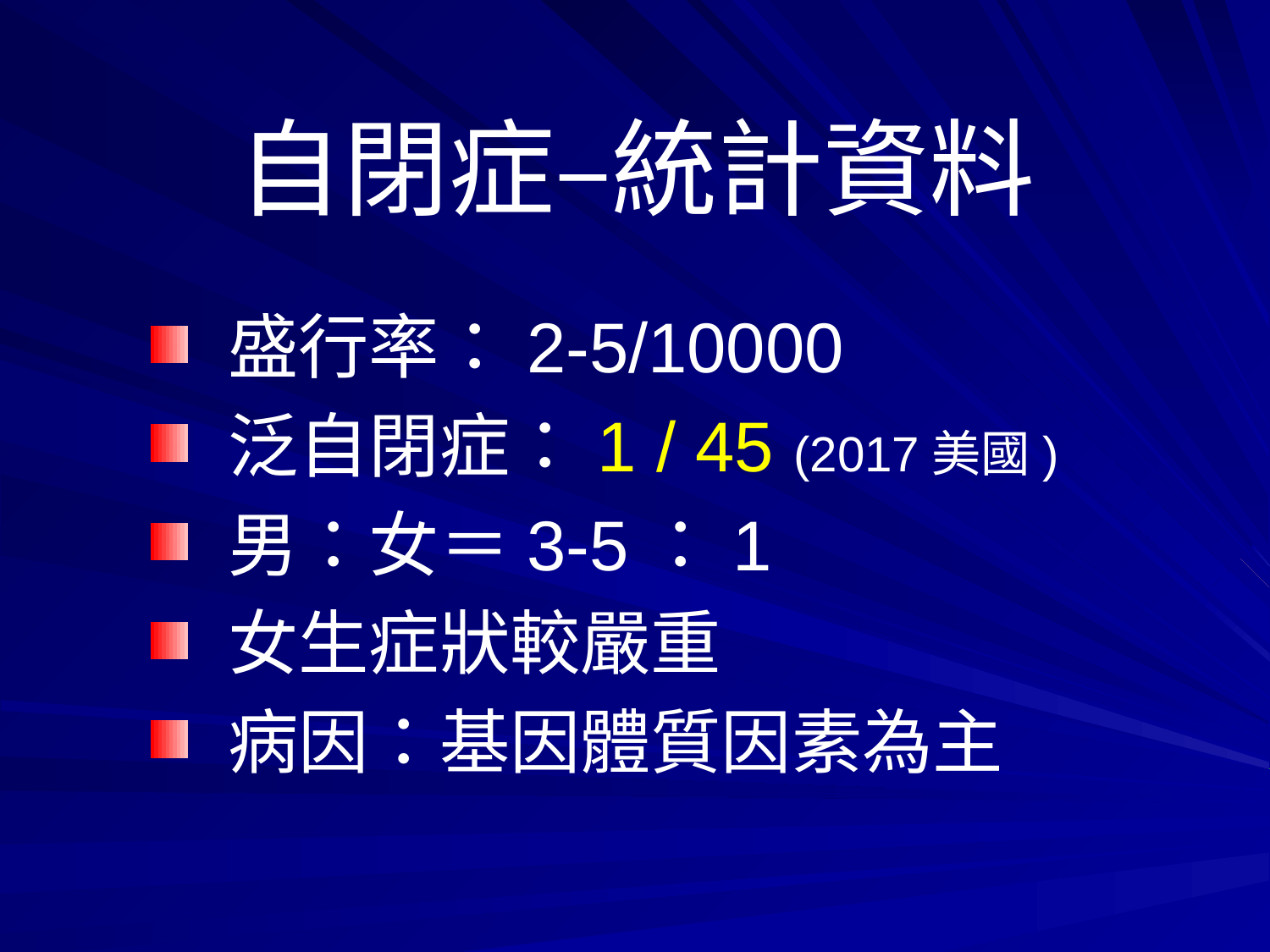

# 自閉症–統計資料
 盛行率：2-5/10000
 泛自閉症：1 / 45 (2017美國)
 男：女＝3-5：1
 女生症狀較嚴重
 病因：基因體質因素為主